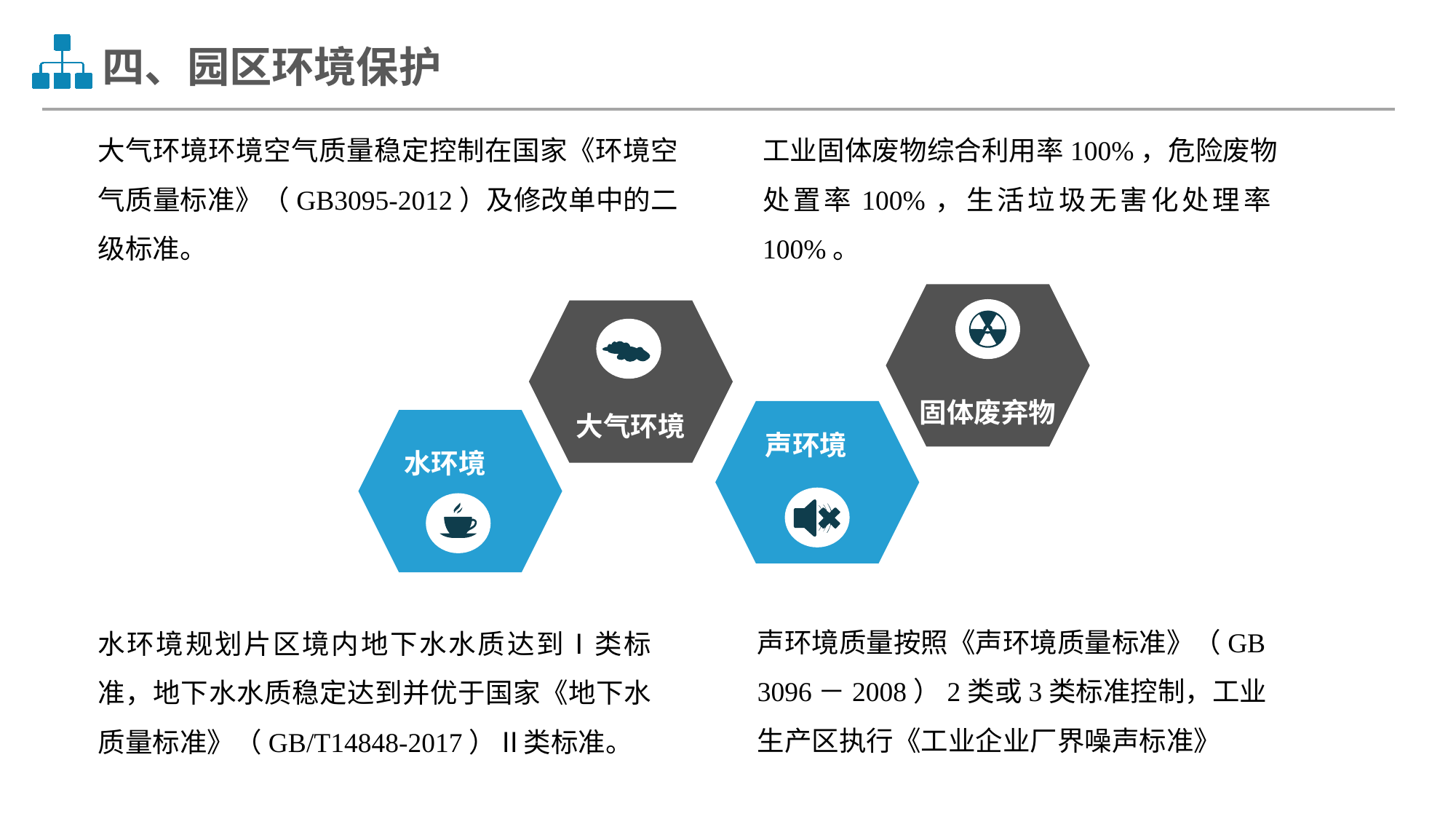

四、园区环境保护
大气环境环境空气质量稳定控制在国家《环境空气质量标准》（GB3095-2012）及修改单中的二级标准。
工业固体废物综合利用率100%，危险废物处置率100%，生活垃圾无害化处理率100%。

固体废弃物

大气环境

声环境

水环境

声环境质量按照《声环境质量标准》（GB 3096－2008）2类或3类标准控制，工业生产区执行《工业企业厂界噪声标准》
水环境规划片区境内地下水水质达到Ⅰ类标准，地下水水质稳定达到并优于国家《地下水质量标准》（GB/T14848-2017）Ⅱ类标准。